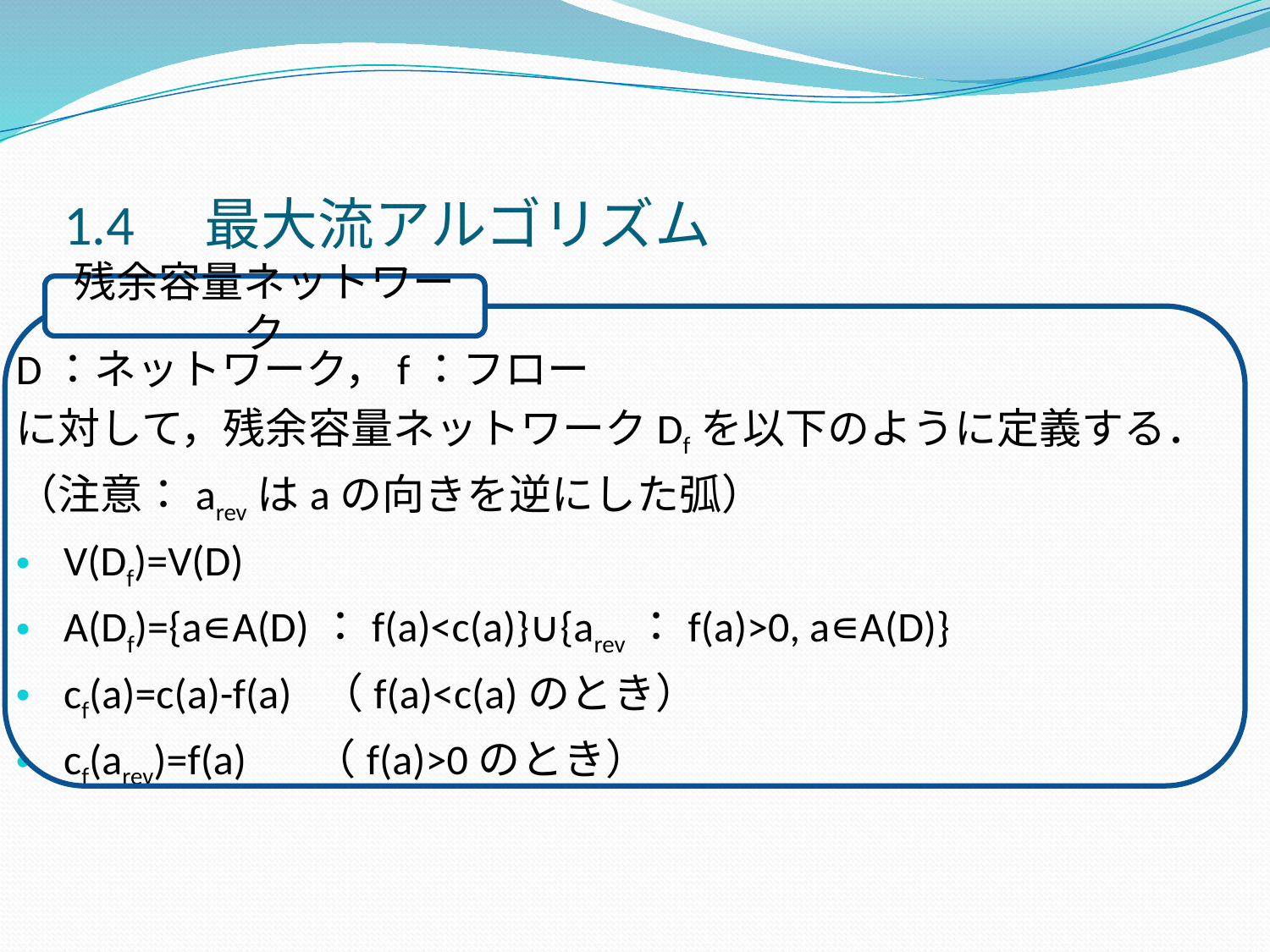

1.4　最大流アルゴリズム
残余容量ネットワーク

D：ネットワーク，f：フロー
に対して，残余容量ネットワークDfを以下のように定義する．
（注意：arevはaの向きを逆にした弧）
V(Df)=V(D)
A(Df)={a∊A(D)：f(a)<c(a)}∪{arev：f(a)>0, a∊A(D)}
cf(a)=c(a)-f(a)  （f(a)<c(a)のとき）
cf(arev)=f(a)      （f(a)>0のとき）